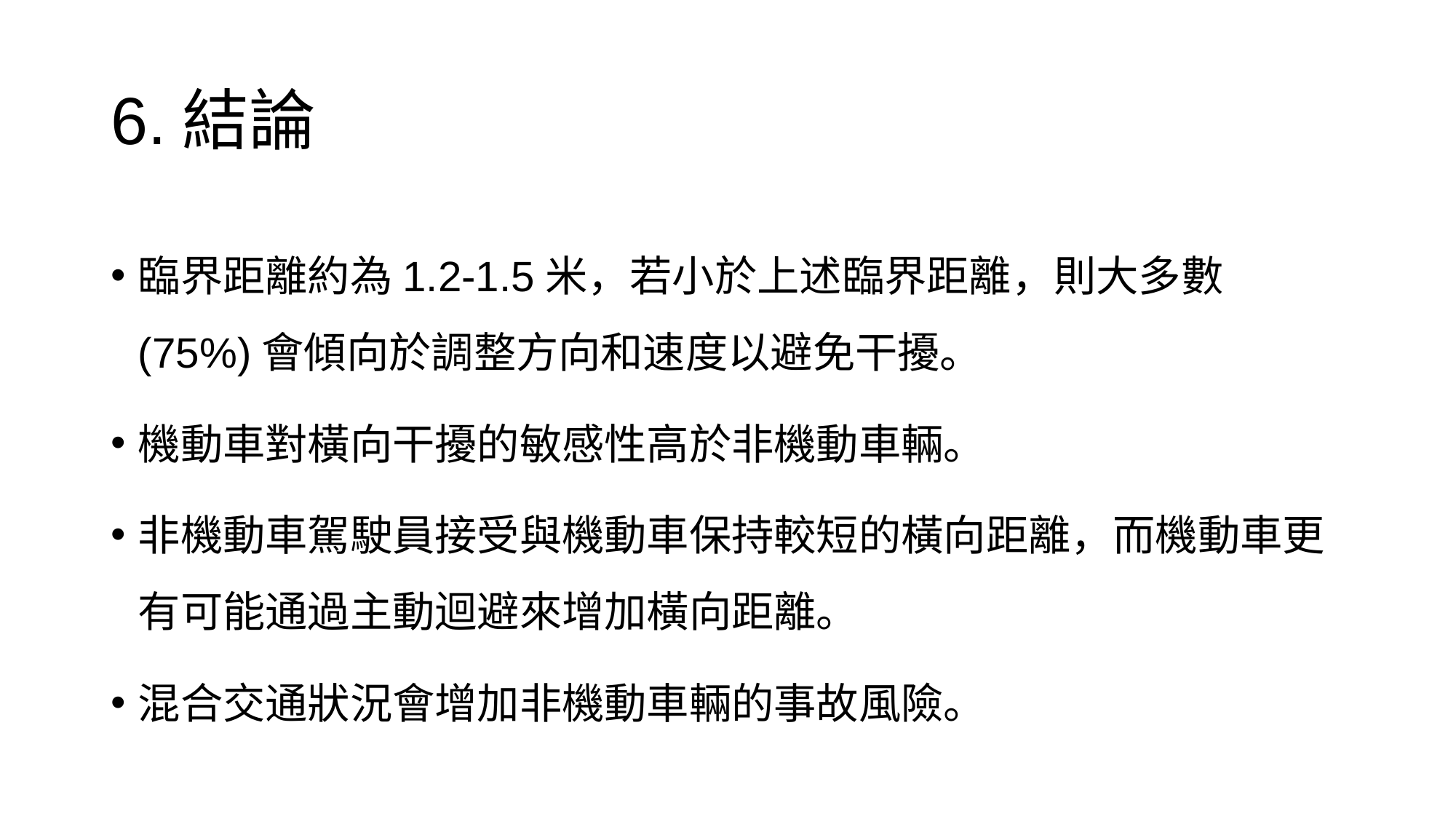

# 6.結論
臨界距離約為1.2-1.5米，若小於上述臨界距離，則大多數(75%)會傾向於調整方向和速度以避免干擾。
機動車對橫向干擾的敏感性高於非機動車輛。
非機動車駕駛員接受與機動車保持較短的橫向距離，而機動車更有可能通過主動迴避來增加橫向距離。
混合交通狀況會增加非機動車輛的事故風險。